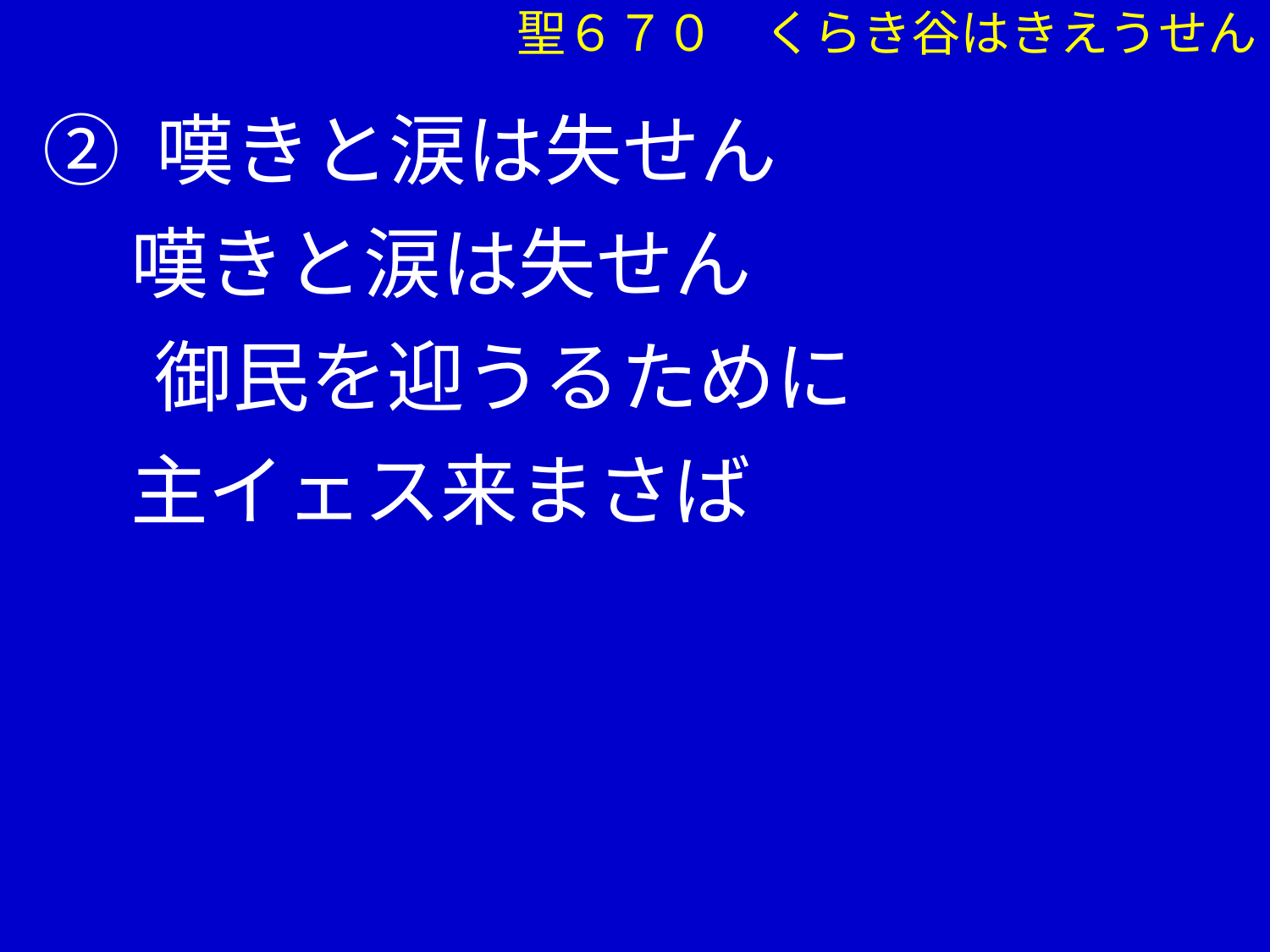

② 嘆きと涙は失せん
    嘆きと涙は失せん
　  御民を迎うるために
    主イェス来まさば
聖６７０　くらき谷はきえうせん